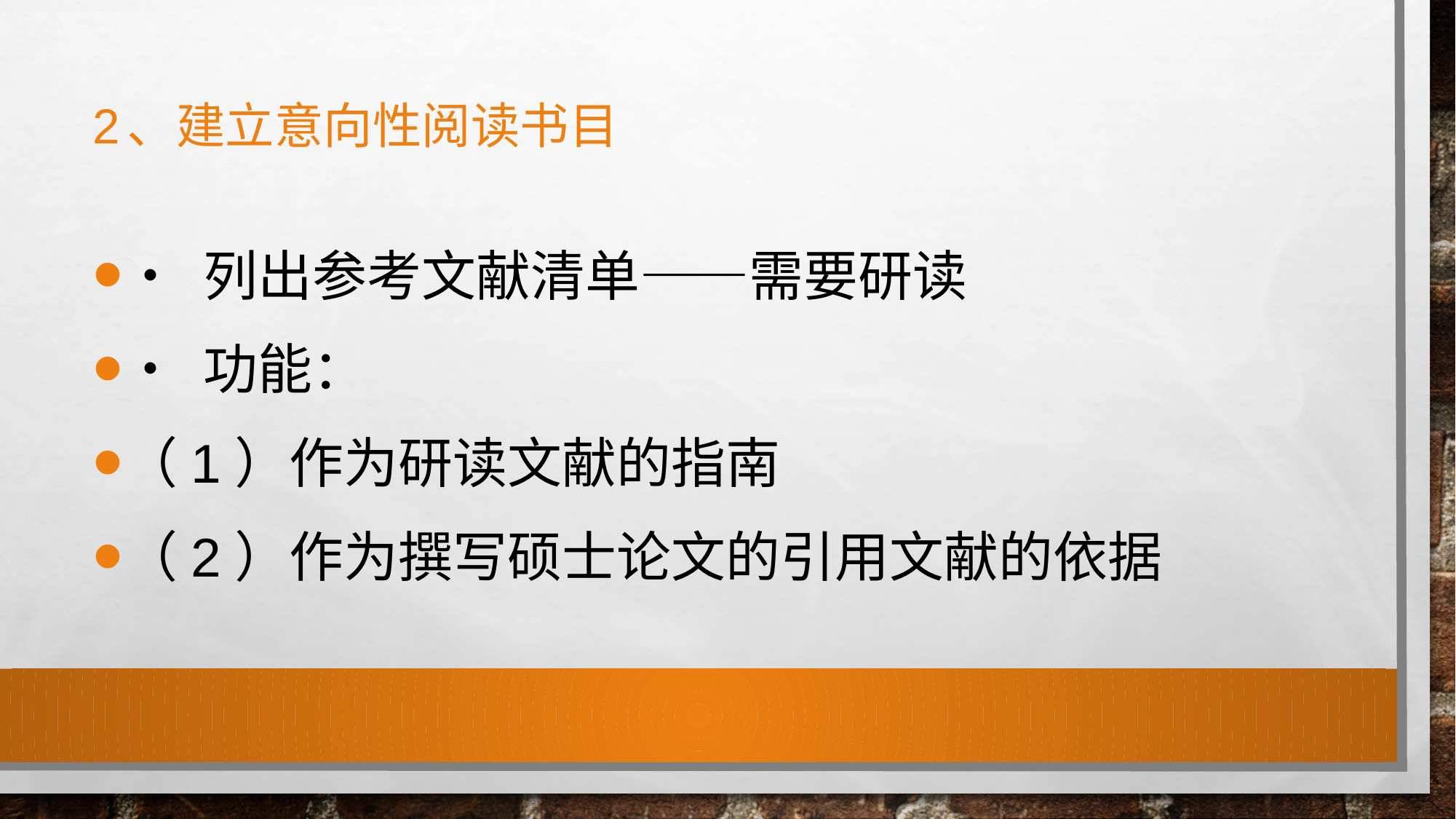

# 2、建立意向性阅读书目
• 列出参考文献清单——需要研读
• 功能：
（1）作为研读文献的指南
（2）作为撰写硕士论文的引用文献的依据